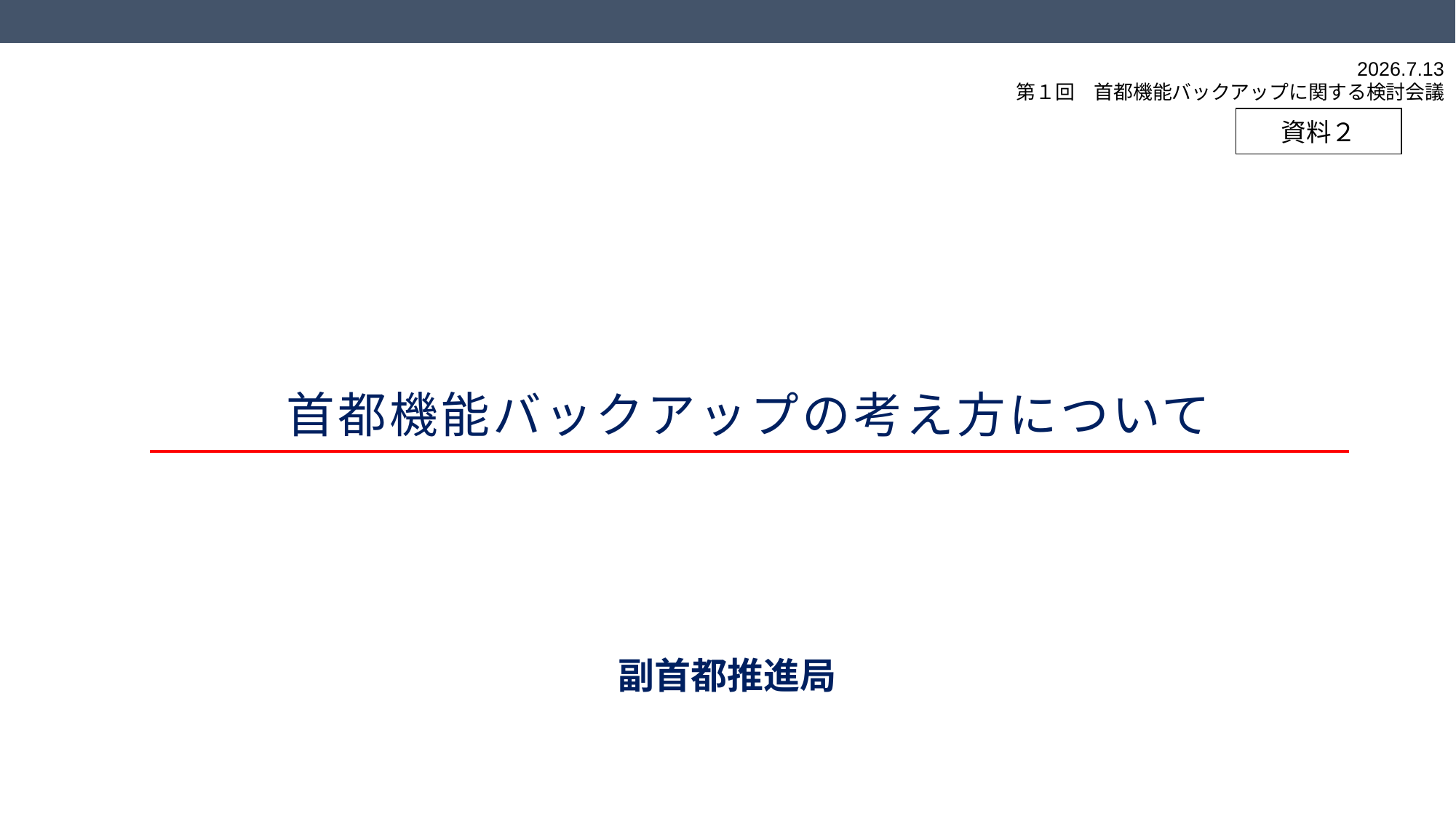

2026.7.13
第１回　首都機能バックアップに関する検討会議
資料２
首都機能バックアップの考え方について
副首都推進局